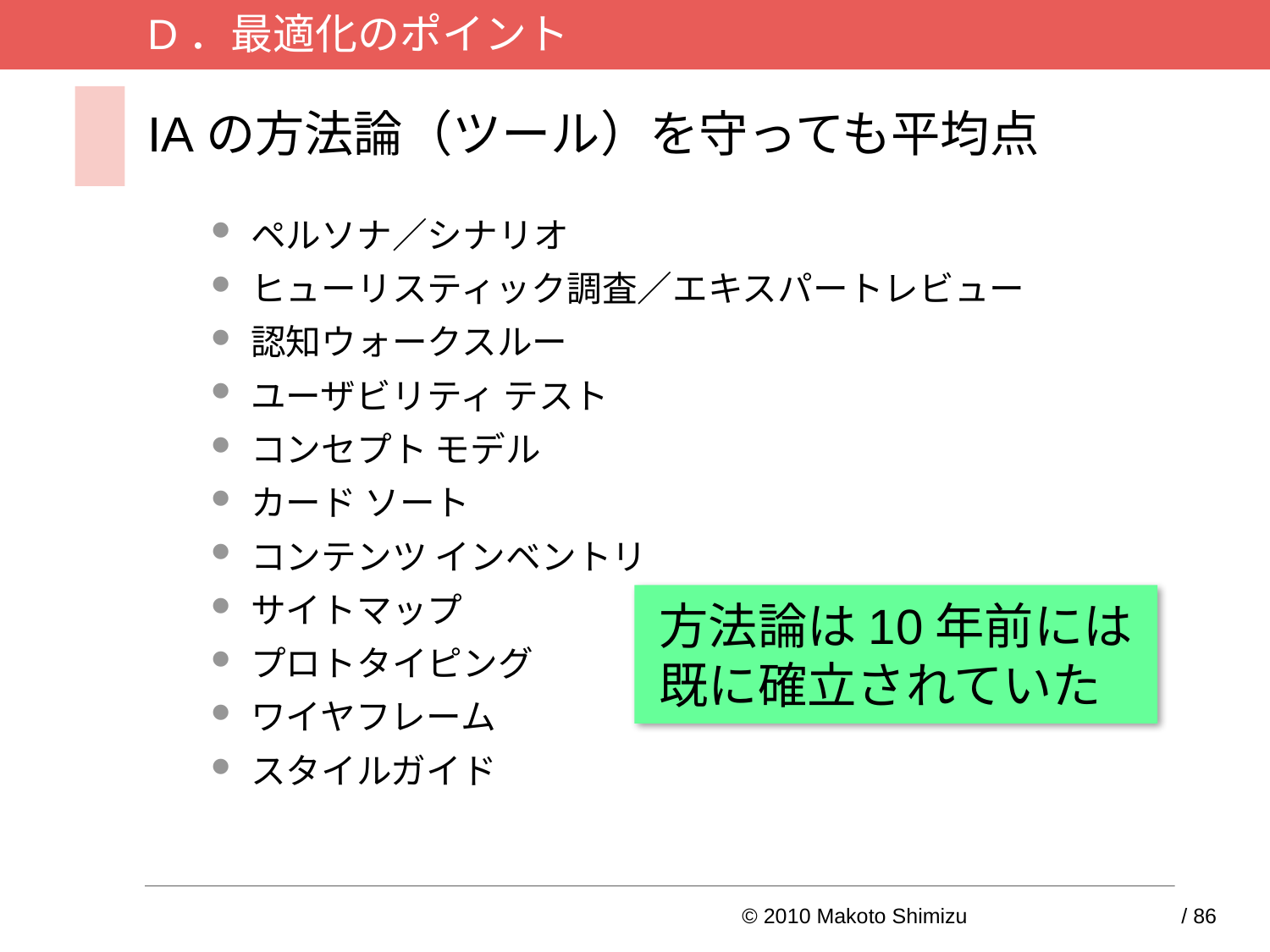

D．最適化のポイント
# IAの方法論（ツール）を守っても平均点
ペルソナ／シナリオ
ヒューリスティック調査／エキスパートレビュー
認知ウォークスルー
ユーザビリティ テスト
コンセプト モデル
カード ソート
コンテンツ インベントリ
サイトマップ
プロトタイピング
ワイヤフレーム
スタイルガイド
方法論は10年前には
既に確立されていた
© 2010 Makoto Shimizu	72